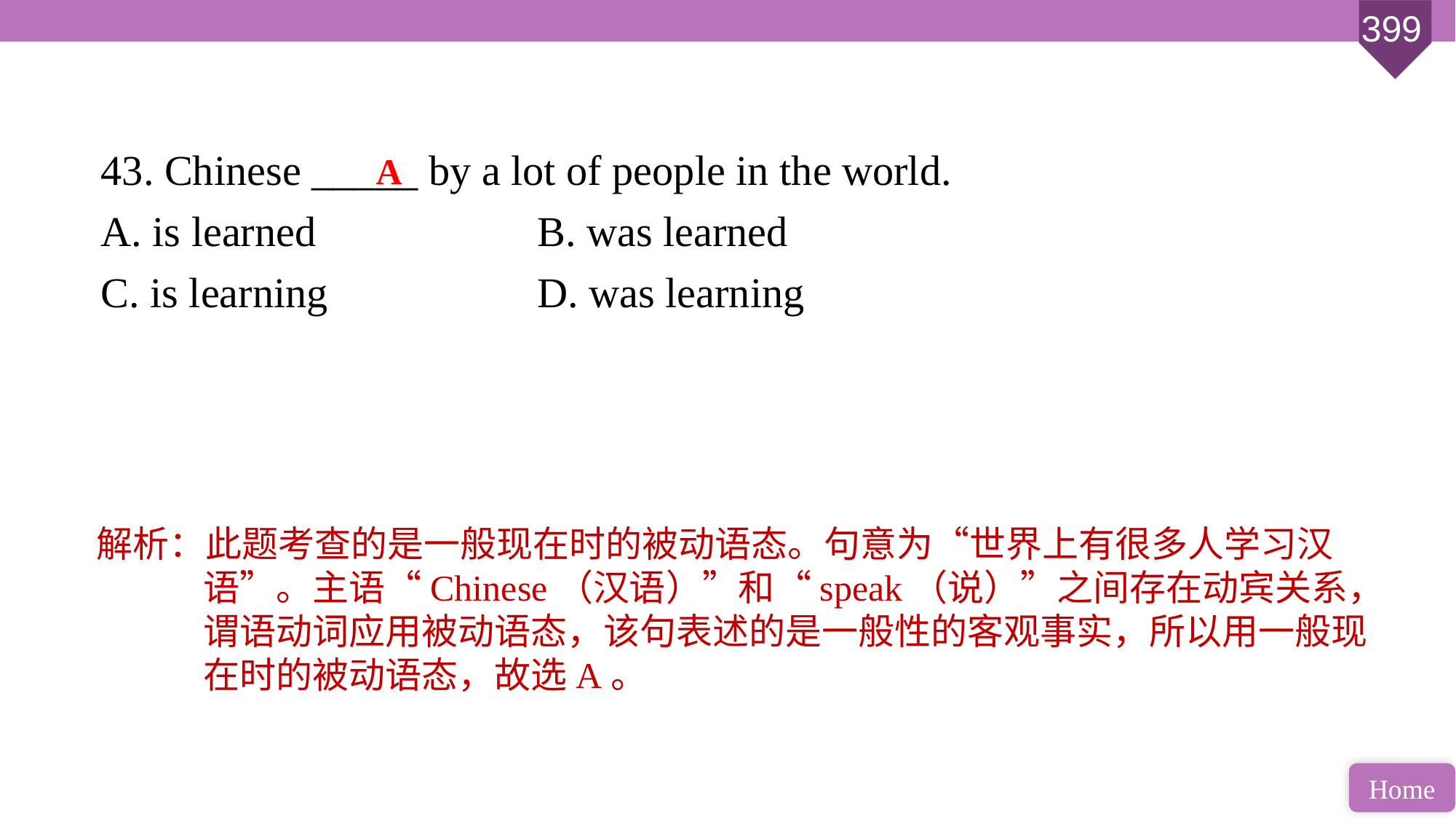

43. Chinese _____ by a lot of people in the world.
A. is learned 		B. was learned
C. is learning 		D. was learning
A
解析：此题考查的是一般现在时的被动语态。句意为“世界上有很多人学习汉语”。主语“Chinese（汉语）”和“speak（说）”之间存在动宾关系，谓语动词应用被动语态，该句表述的是一般性的客观事实，所以用一般现在时的被动语态，故选A。